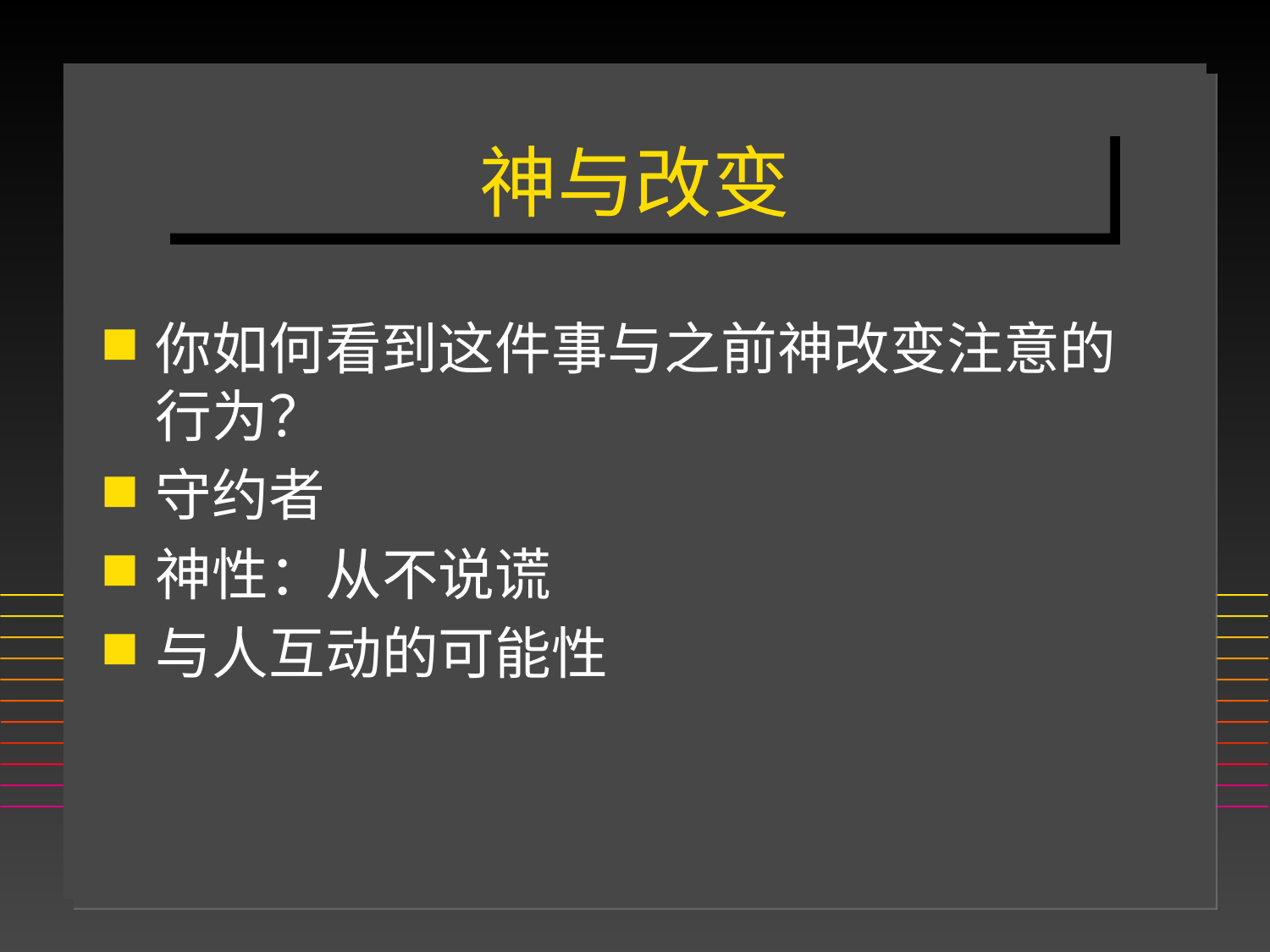

# 神与改变
你如何看到这件事与之前神改变注意的行为？
守约者
神性：从不说谎
与人互动的可能性